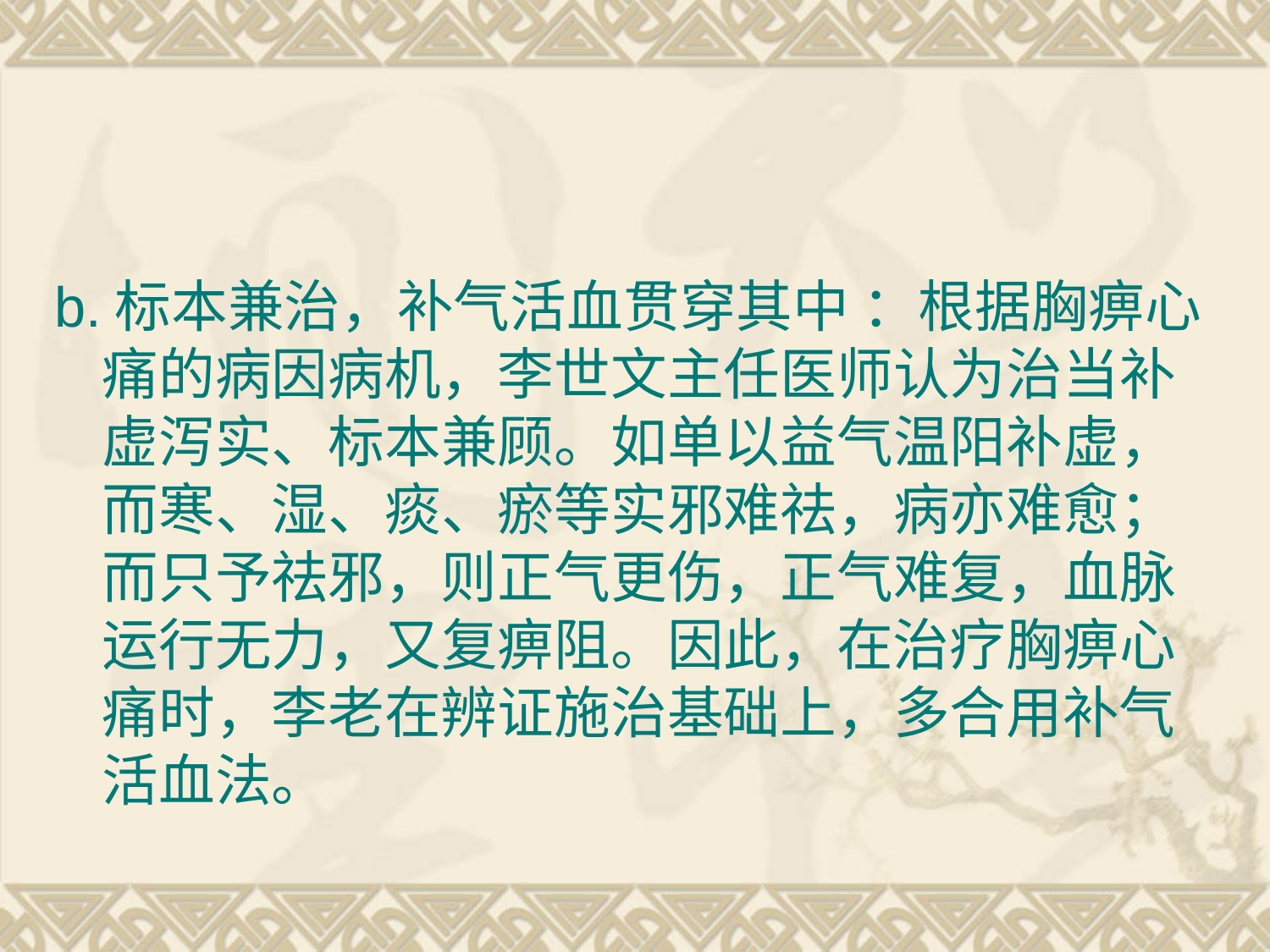

#
b.标本兼治，补气活血贯穿其中 ：根据胸痹心痛的病因病机，李世文主任医师认为治当补虚泻实、标本兼顾。如单以益气温阳补虚，而寒、湿、痰、瘀等实邪难祛，病亦难愈；而只予祛邪，则正气更伤，正气难复，血脉运行无力，又复痹阻。因此，在治疗胸痹心痛时，李老在辨证施治基础上，多合用补气活血法。